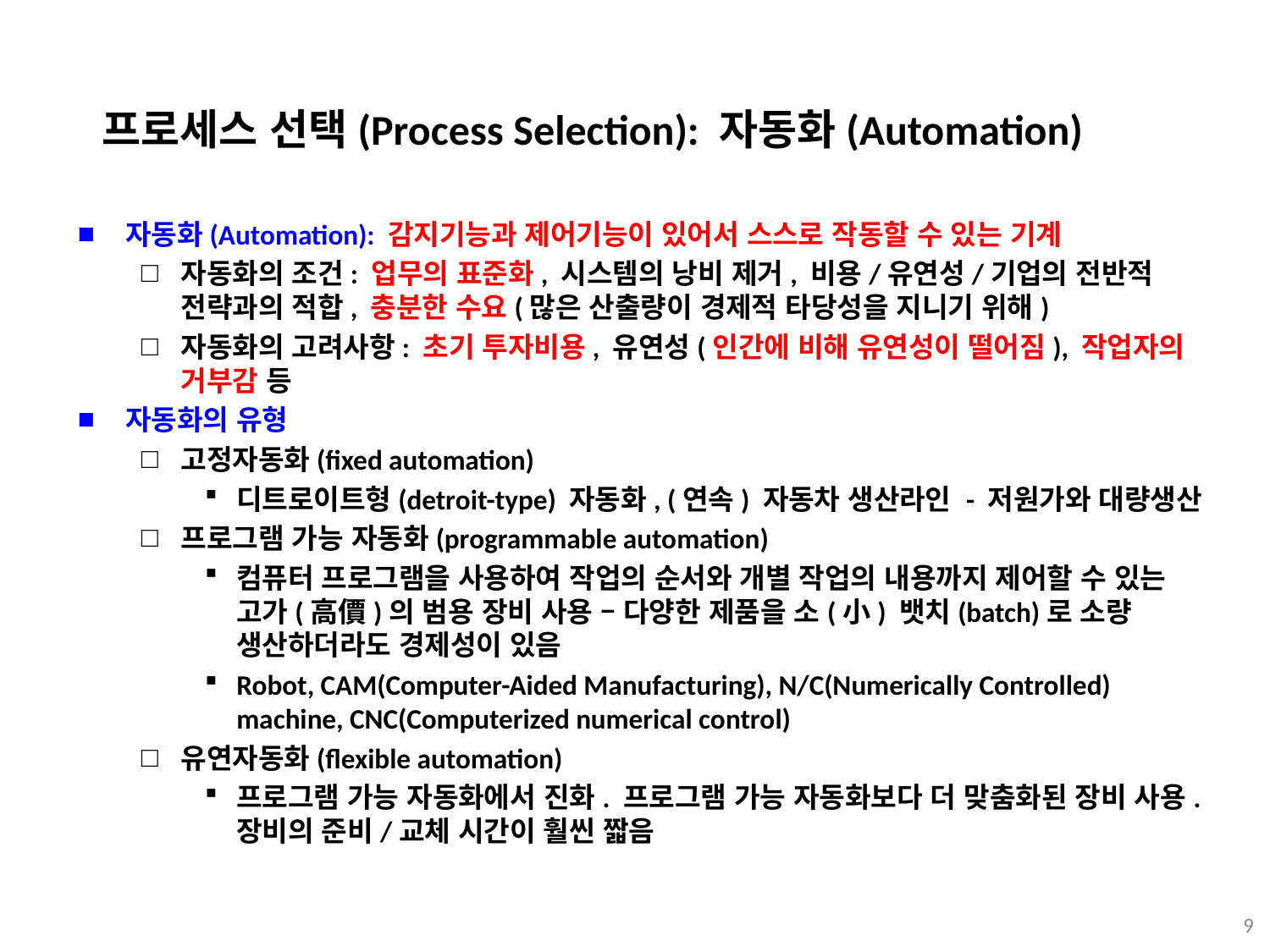

프로세스 선택(Process Selection): 자동화(Automation)
자동화(Automation): 감지기능과 제어기능이 있어서 스스로 작동할 수 있는 기계
자동화의 조건: 업무의 표준화, 시스템의 낭비 제거, 비용/유연성/기업의 전반적 전략과의 적합, 충분한 수요(많은 산출량이 경제적 타당성을 지니기 위해)
자동화의 고려사항: 초기 투자비용, 유연성(인간에 비해 유연성이 떨어짐), 작업자의 거부감 등
자동화의 유형
고정자동화(fixed automation)
디트로이트형(detroit-type) 자동화, (연속) 자동차 생산라인 - 저원가와 대량생산
프로그램 가능 자동화(programmable automation)
컴퓨터 프로그램을 사용하여 작업의 순서와 개별 작업의 내용까지 제어할 수 있는 고가(高價)의 범용 장비 사용 – 다양한 제품을 소(小) 뱃치(batch)로 소량 생산하더라도 경제성이 있음
Robot, CAM(Computer-Aided Manufacturing), N/C(Numerically Controlled) machine, CNC(Computerized numerical control)
유연자동화(flexible automation)
프로그램 가능 자동화에서 진화. 프로그램 가능 자동화보다 더 맞춤화된 장비 사용. 장비의 준비/교체 시간이 훨씬 짧음

9